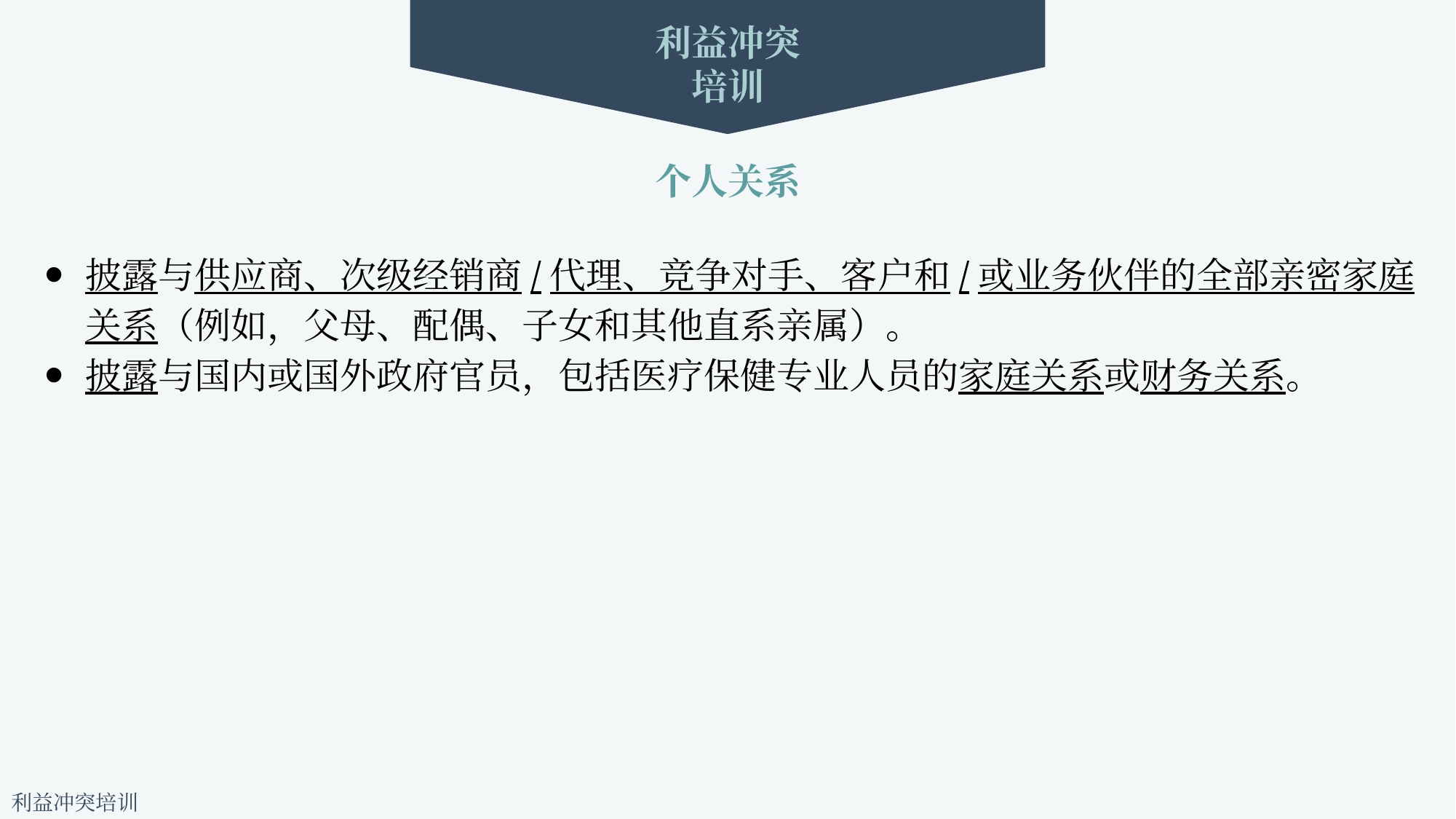

利益冲突
培训
个人关系
披露与供应商、次级经销商/代理、竞争对手、客户和/或业务伙伴的全部亲密家庭关系（例如，父母、配偶、子女和其他直系亲属）。
披露与国内或国外政府官员，包括医疗保健专业人员的家庭关系或财务关系。